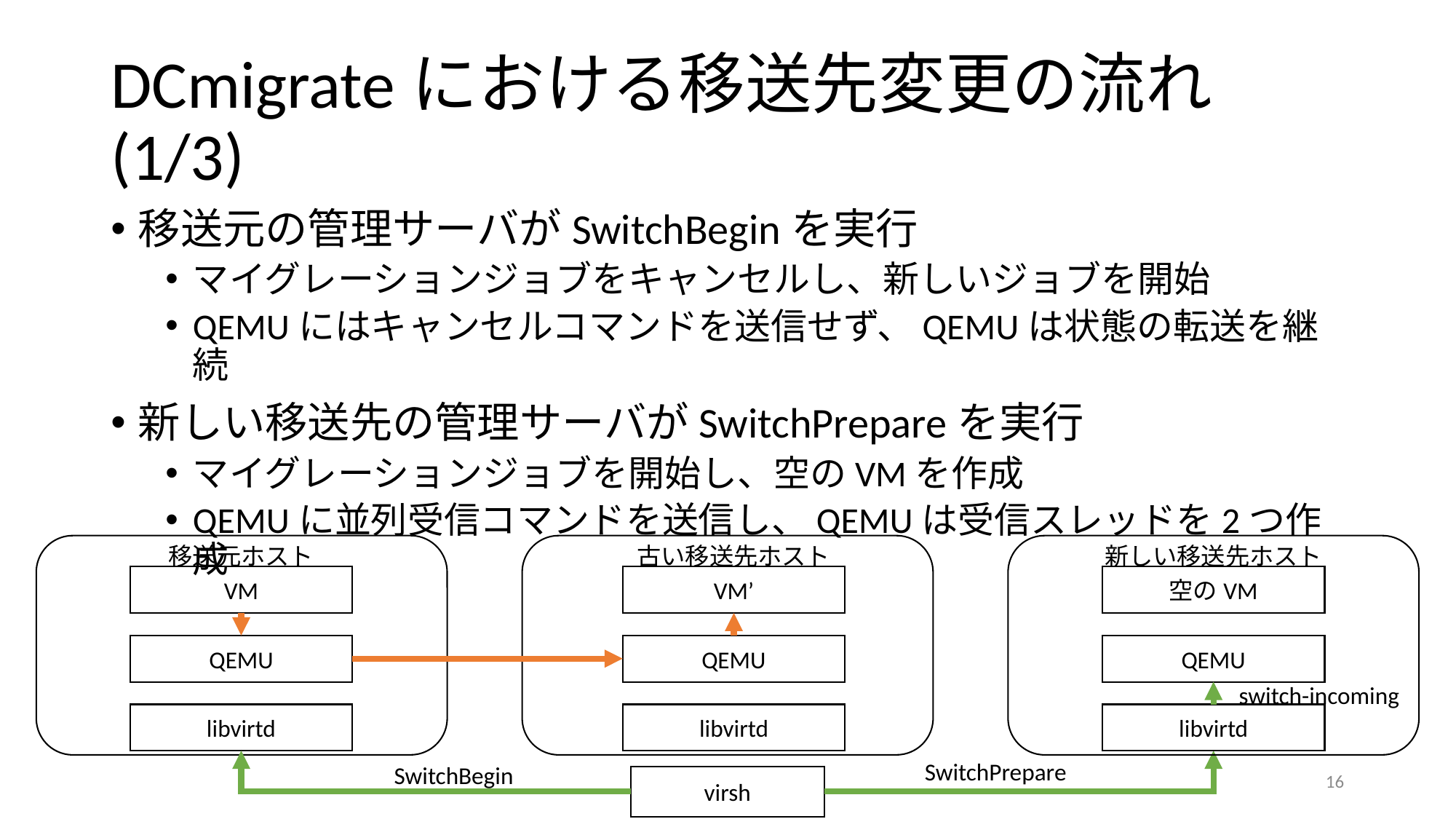

# DCmigrateにおける移送先変更の流れ(1/3)
移送元の管理サーバがSwitchBeginを実行
マイグレーションジョブをキャンセルし、新しいジョブを開始
QEMUにはキャンセルコマンドを送信せず、QEMUは状態の転送を継続
新しい移送先の管理サーバがSwitchPrepareを実行
マイグレーションジョブを開始し、空のVMを作成
QEMUに並列受信コマンドを送信し、QEMUは受信スレッドを2つ作成

移送元ホスト
VM
QEMU
libvirtd

古い移送先ホスト
VM’
QEMU
libvirtd

新しい移送先ホスト
空のVM
QEMU
switch-incoming
libvirtd
SwitchPrepare
SwitchBegin
16
virsh